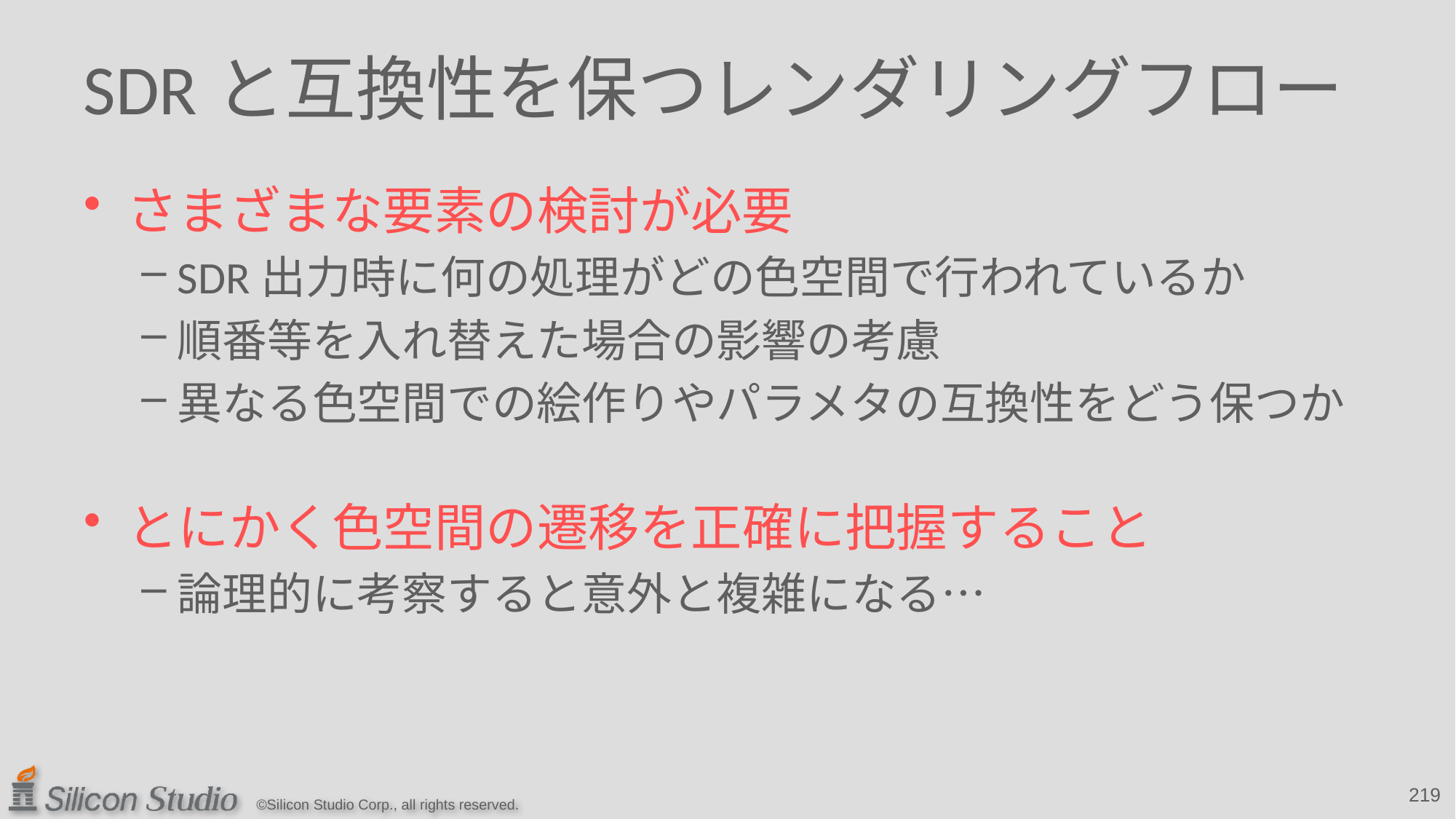

# SDRと互換性を保つレンダリングフロー
さまざまな要素の検討が必要
SDR出力時に何の処理がどの色空間で行われているか
順番等を入れ替えた場合の影響の考慮
異なる色空間での絵作りやパラメタの互換性をどう保つか

とにかく色空間の遷移を正確に把握すること
論理的に考察すると意外と複雑になる…
219